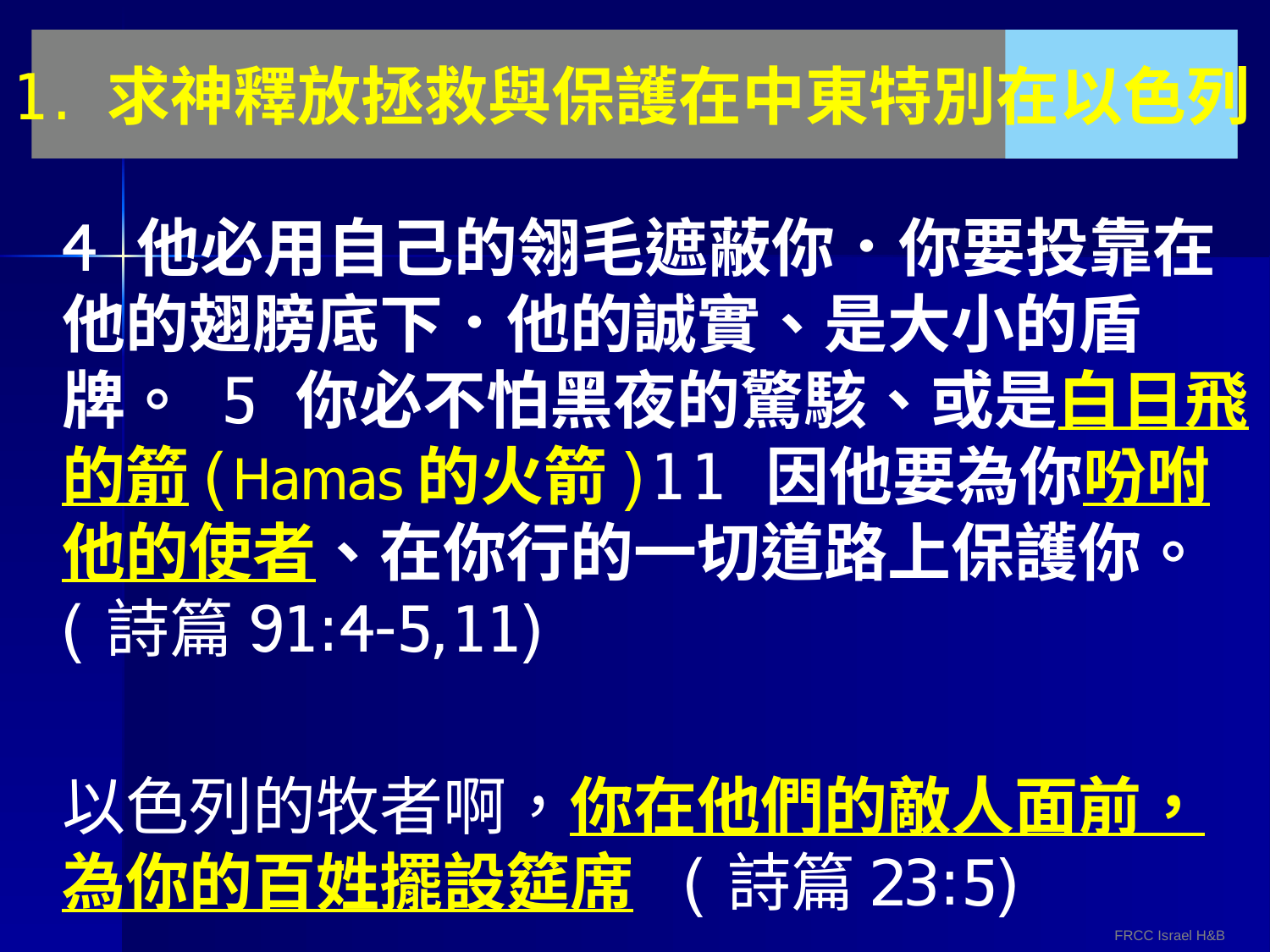

# 1. 求神釋放拯救與保護在中東特別在以色列
4 他必用自己的翎毛遮蔽你．你要投靠在他的翅膀底下．他的誠實、是大小的盾牌。 5 你必不怕黑夜的驚駭、或是白日飛的箭(Hamas的火箭)11 因他要為你吩咐他的使者、在你行的一切道路上保護你。(詩篇91:4-5,11)

以色列的牧者啊，你在他們的敵人面前，為你的百姓擺設筵席  (詩篇23:5)